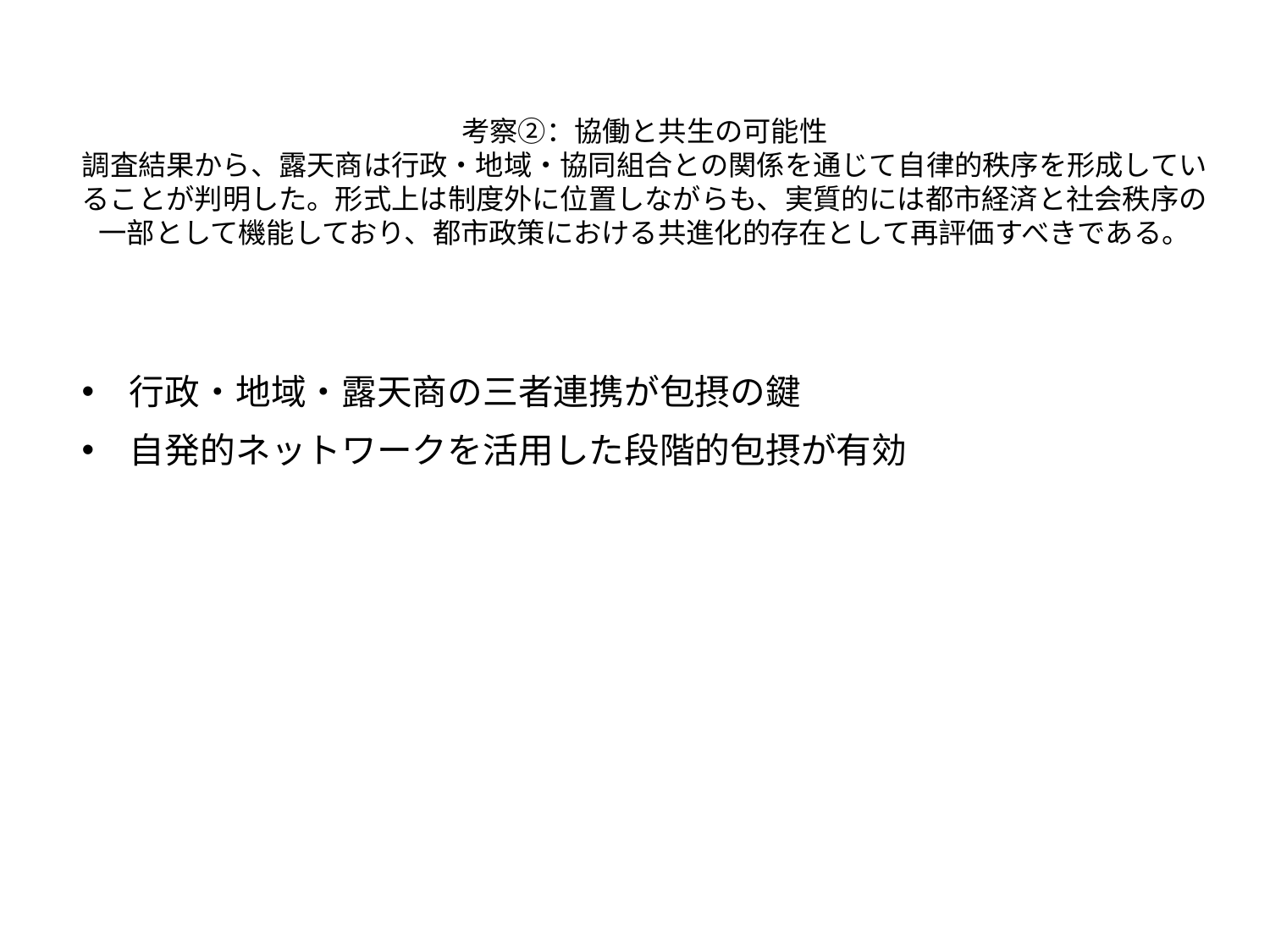

# 考察②：協働と共生の可能性
調査結果から、露天商は行政・地域・協同組合との関係を通じて自律的秩序を形成していることが判明した。形式上は制度外に位置しながらも、実質的には都市経済と社会秩序の一部として機能しており、都市政策における共進化的存在として再評価すべきである。

行政・地域・露天商の三者連携が包摂の鍵
自発的ネットワークを活用した段階的包摂が有効